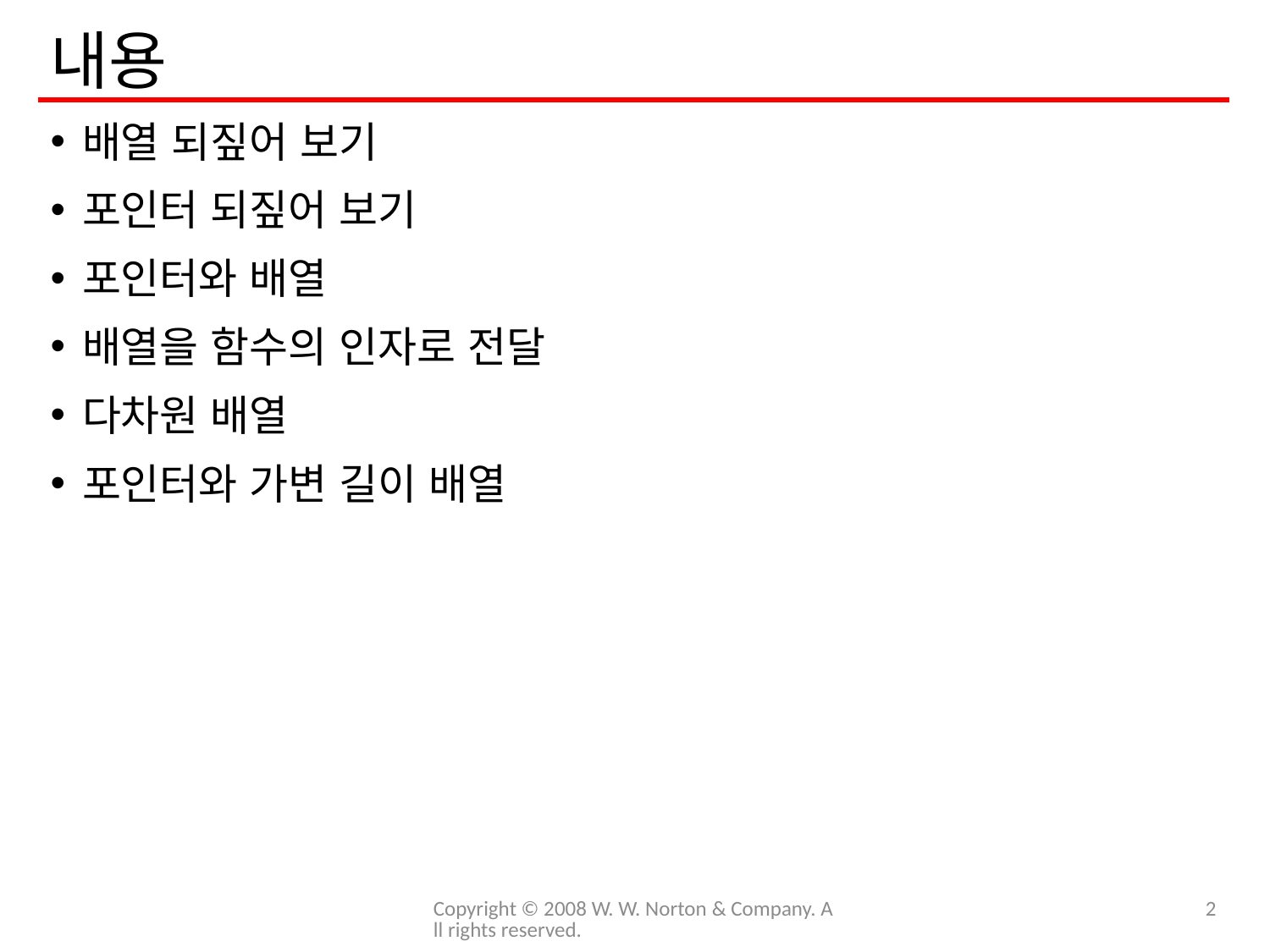

# 내용
배열 되짚어 보기
포인터 되짚어 보기
포인터와 배열
배열을 함수의 인자로 전달
다차원 배열
포인터와 가변 길이 배열
Copyright © 2008 W. W. Norton & Company. All rights reserved.
2